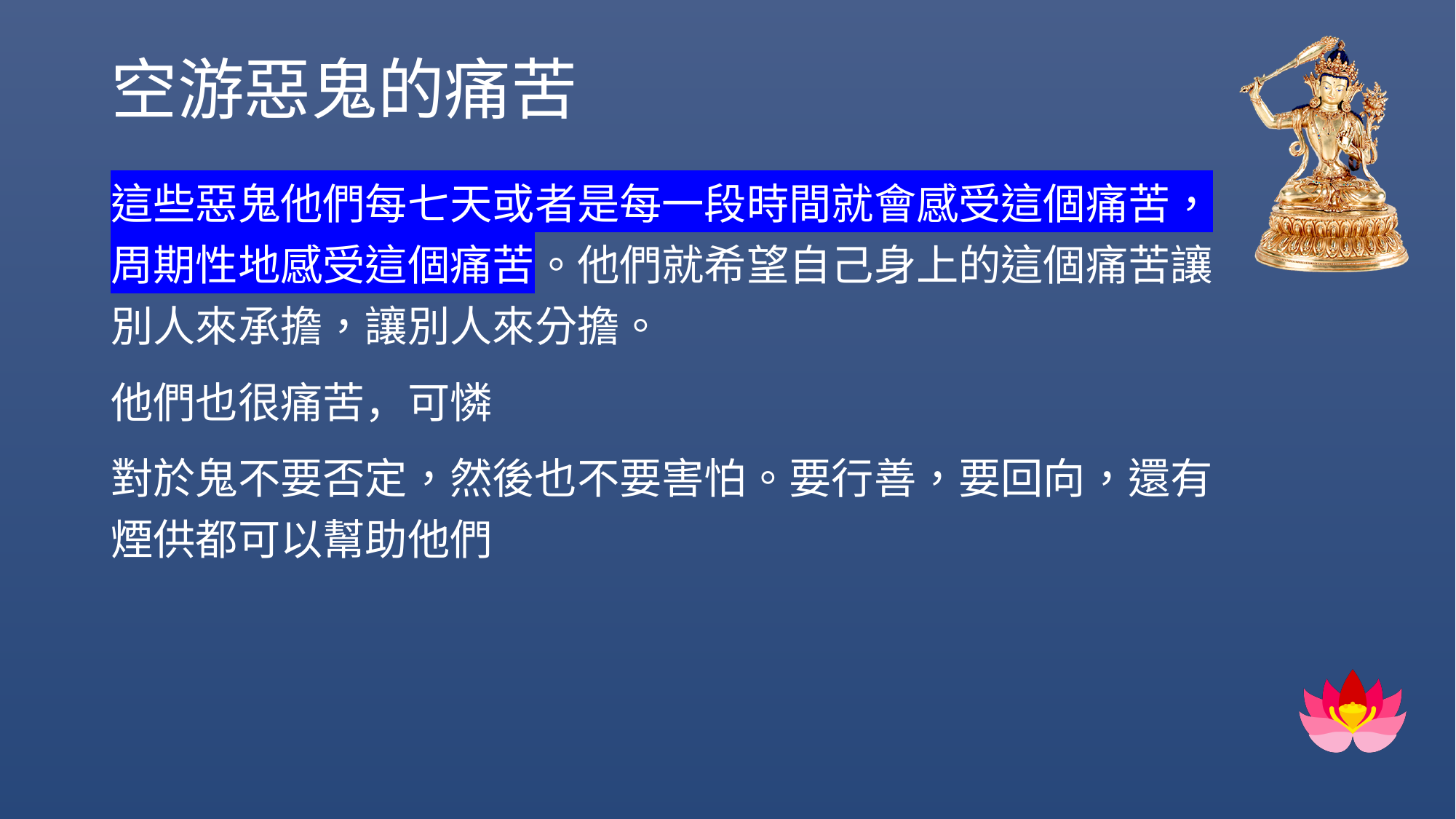

# 空游惡鬼的痛苦
這些惡鬼他們每七天或者是每一段時間就會感受這個痛苦，周期性地感受這個痛苦。他們就希望自己身上的這個痛苦讓別人來承擔，讓別人來分擔。
他們也很痛苦，可憐
對於鬼不要否定，然後也不要害怕。要行善，要回向，還有煙供都可以幫助他們